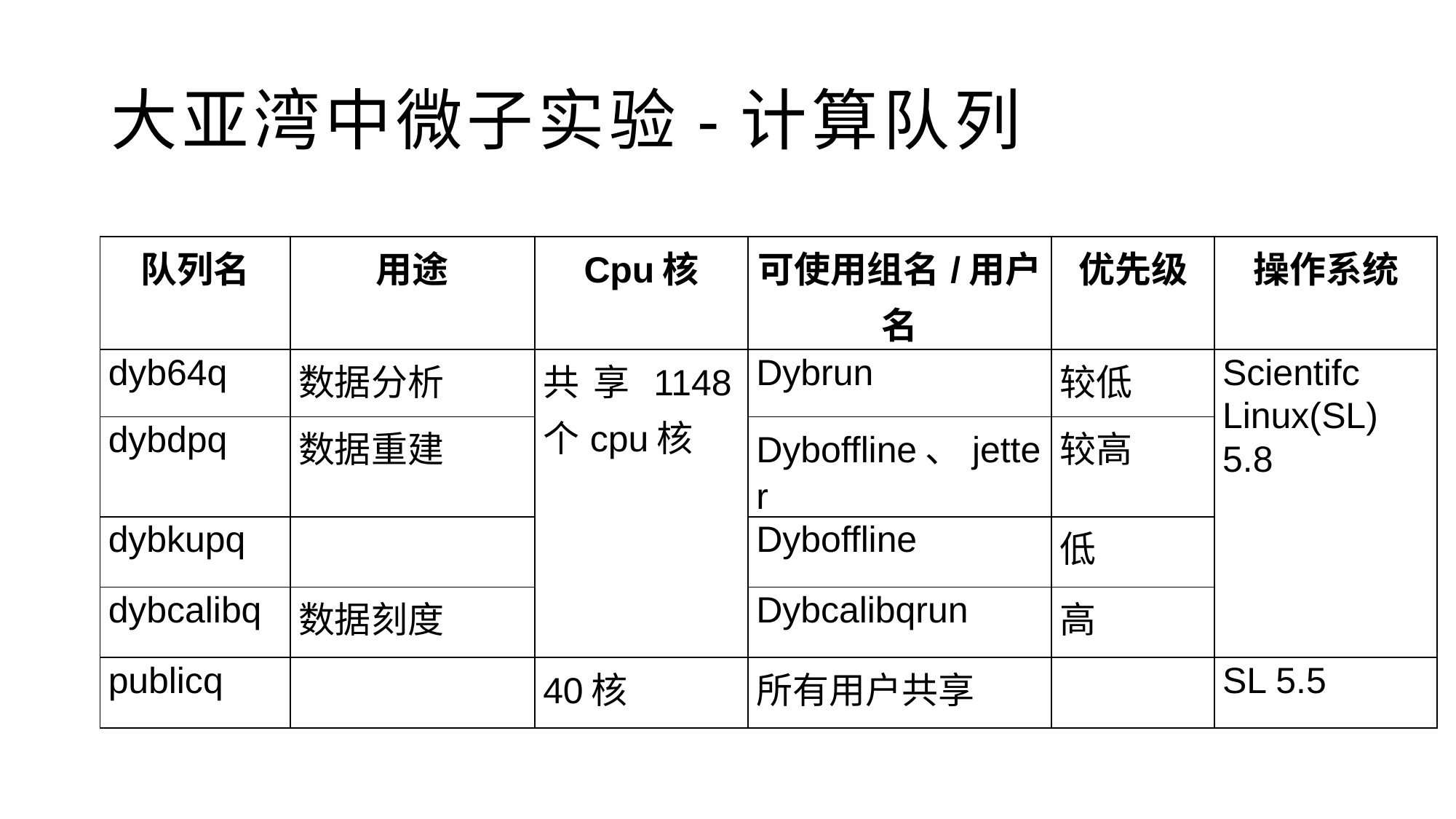

# 大亚湾中微子实验-计算队列
| 队列名 | 用途 | Cpu核 | 可使用组名/用户名 | 优先级 | 操作系统 |
| --- | --- | --- | --- | --- | --- |
| dyb64q | 数据分析 | 共享1148个cpu核 | Dybrun | 较低 | Scientifc Linux(SL) 5.8 |
| dybdpq | 数据重建 |  | Dyboffline、jetter | 较高 |  |
| dybkupq |  |  | Dyboffline | 低 |  |
| dybcalibq | 数据刻度 |  | Dybcalibqrun | 高 |  |
| publicq |  | 40核 | 所有用户共享 |  | SL 5.5 |